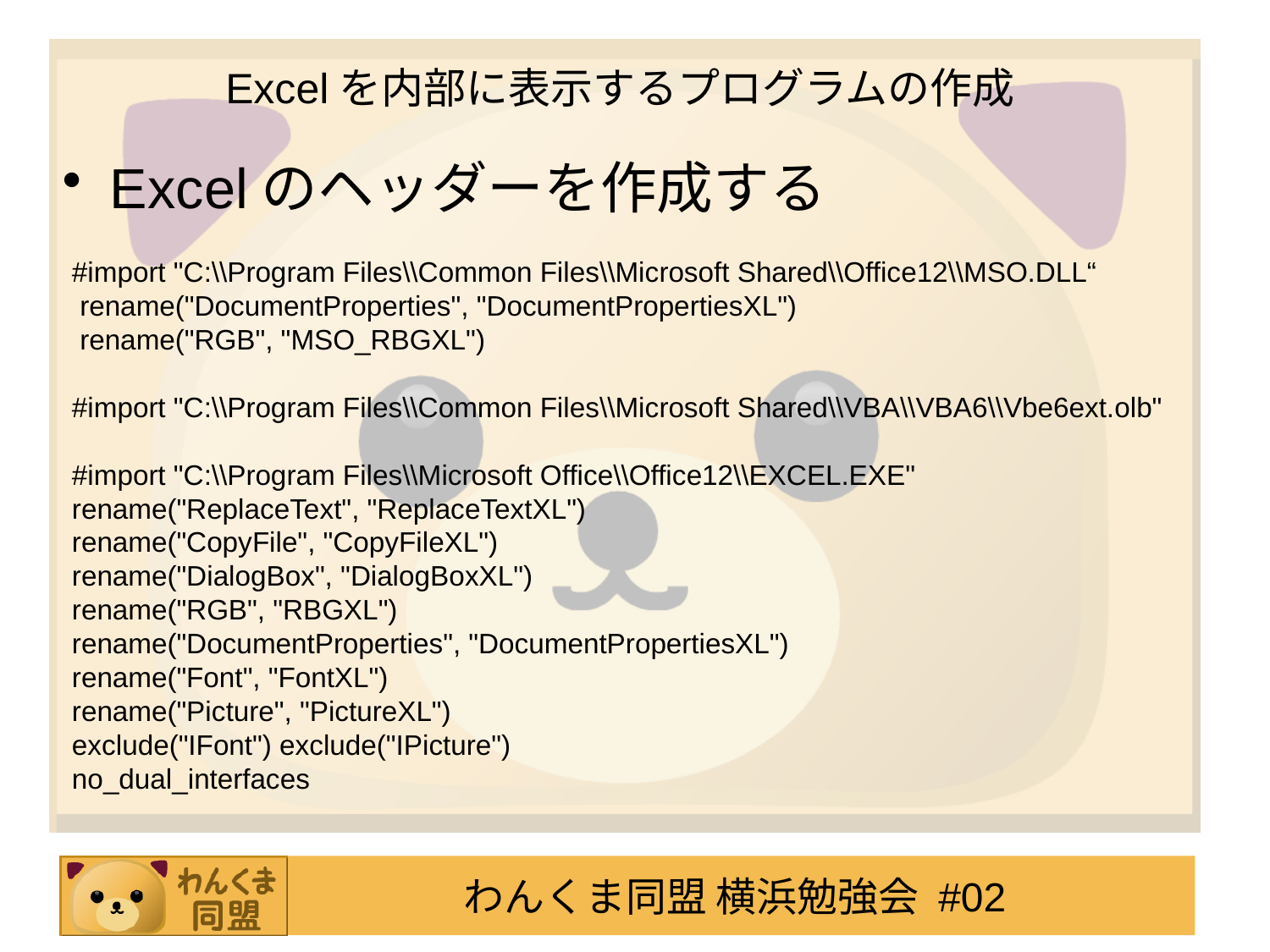

# Excelを内部に表示するプログラムの作成
Excelのヘッダーを作成する

#import "C:\\Program Files\\Common Files\\Microsoft Shared\\Office12\\MSO.DLL“
 rename("DocumentProperties", "DocumentPropertiesXL")
 rename("RGB", "MSO_RBGXL")

#import "C:\\Program Files\\Common Files\\Microsoft Shared\\VBA\\VBA6\\Vbe6ext.olb"

#import "C:\\Program Files\\Microsoft Office\\Office12\\EXCEL.EXE" rename("ReplaceText", "ReplaceTextXL")
rename("CopyFile", "CopyFileXL")
rename("DialogBox", "DialogBoxXL")
rename("RGB", "RBGXL")
rename("DocumentProperties", "DocumentPropertiesXL")
rename("Font", "FontXL")
rename("Picture", "PictureXL")
exclude("IFont") exclude("IPicture")
no_dual_interfaces